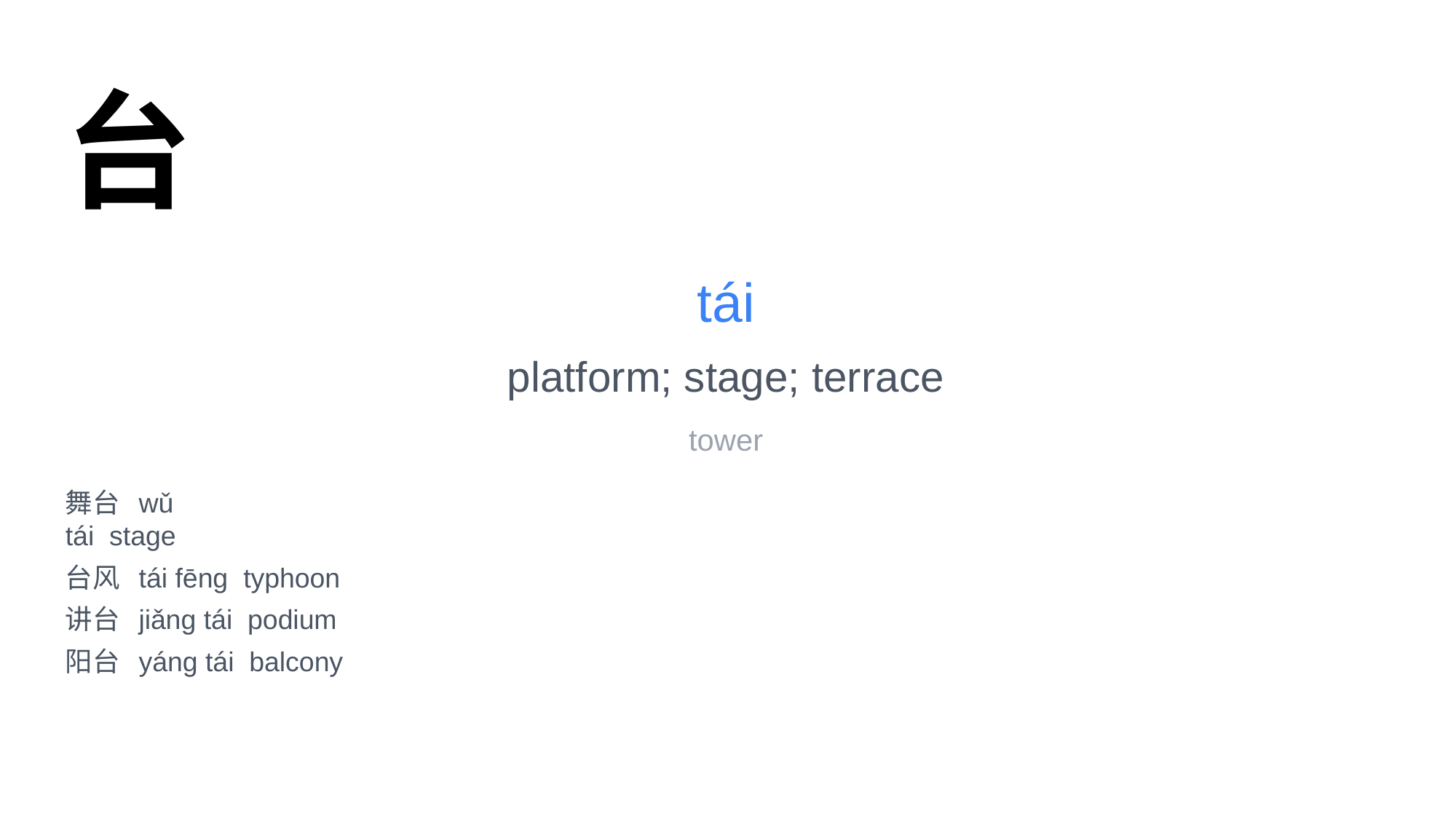

台
tái
platform; stage; terrace
tower
舞台  wǔ
tái  stage
台风  tái fēng  typhoon
讲台  jiǎng tái  podium
阳台  yáng tái  balcony